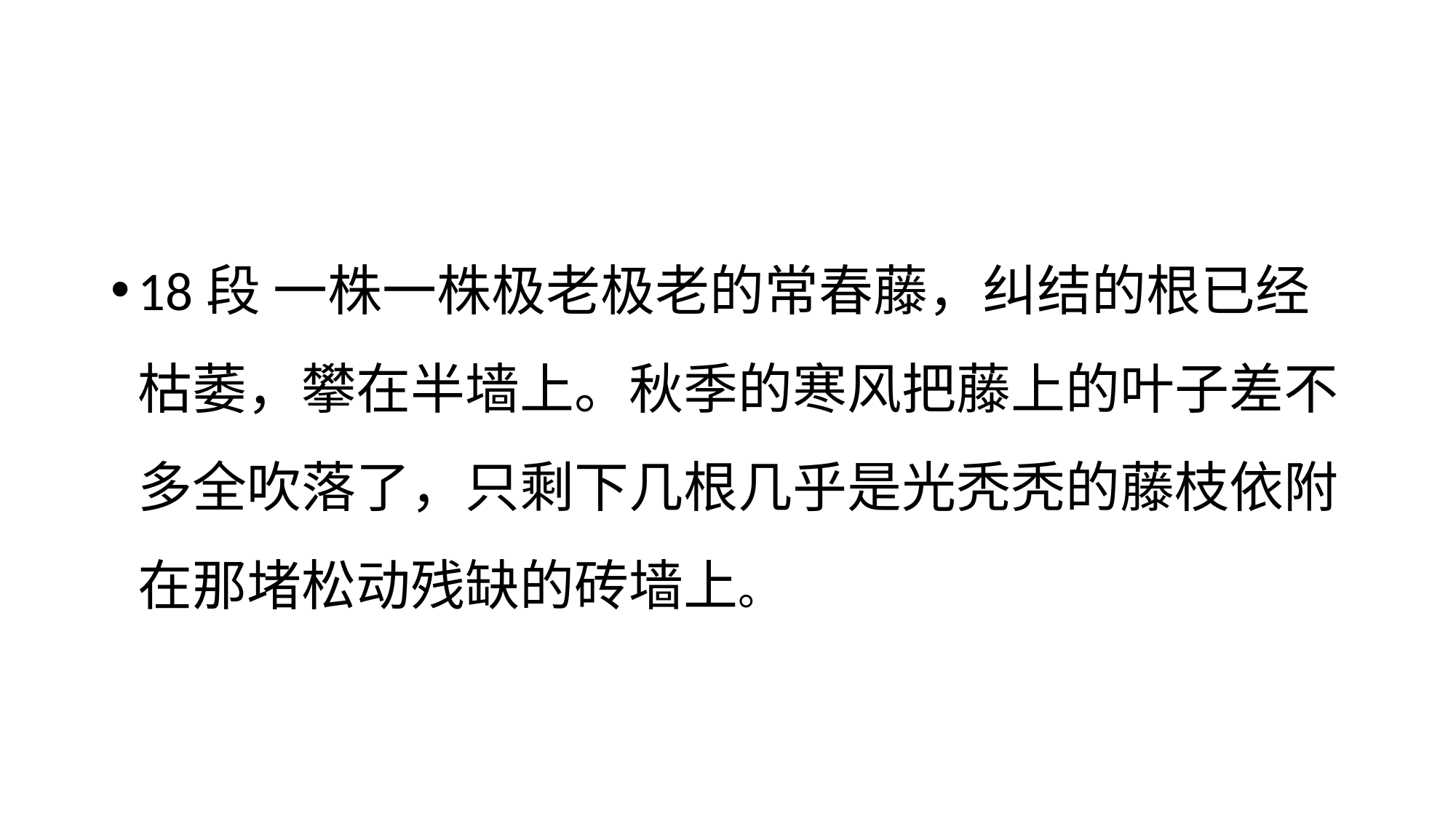

#
18段 一株一株极老极老的常春藤，纠结的根已经枯萎，攀在半墙上。秋季的寒风把藤上的叶子差不多全吹落了，只剩下几根几乎是光秃秃的藤枝依附在那堵松动残缺的砖墙上。